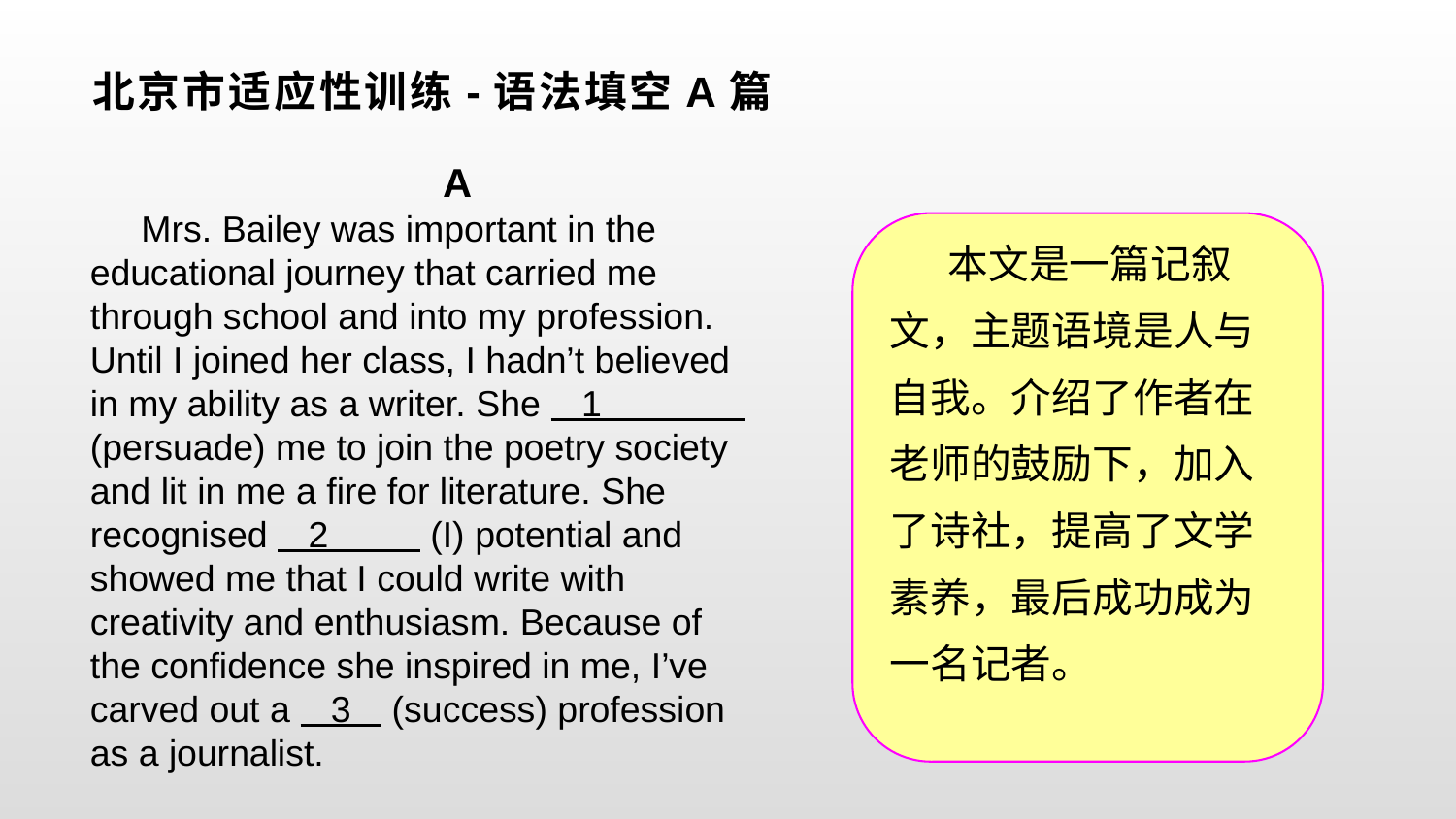

# 北京市适应性训练-语法填空A篇
A
     Mrs. Bailey was important in the educational journey that carried me through school and into my profession. Until I joined her class, I hadn’t believed in my ability as a writer. She    1               (persuade) me to join the poetry society and lit in me a fire for literature. She recognised    2          (I) potential and showed me that I could write with creativity and enthusiasm. Because of the confidence she inspired in me, I’ve carved out a    3    (success) profession as a journalist.
      本文是一篇记叙文，主题语境是人与自我。介绍了作者在老师的鼓励下，加入了诗社，提高了文学素养，最后成功成为一名记者。